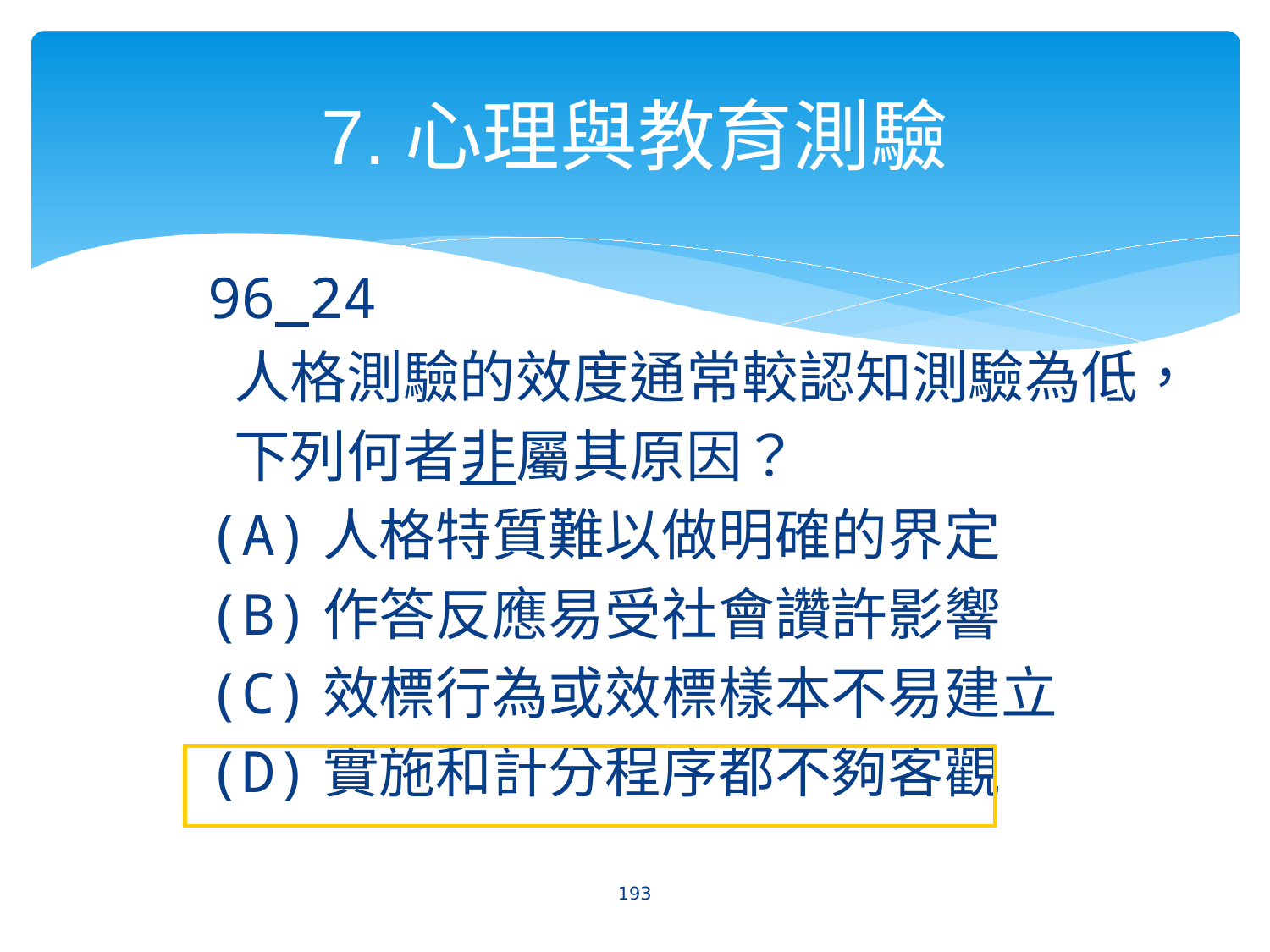

# 7.心理與教育測驗
96_24
 人格測驗的效度通常較認知測驗為低，
 下列何者非屬其原因？
(A)人格特質難以做明確的界定
(B)作答反應易受社會讚許影響
(C)效標行為或效標樣本不易建立
(D)實施和計分程序都不夠客觀

193